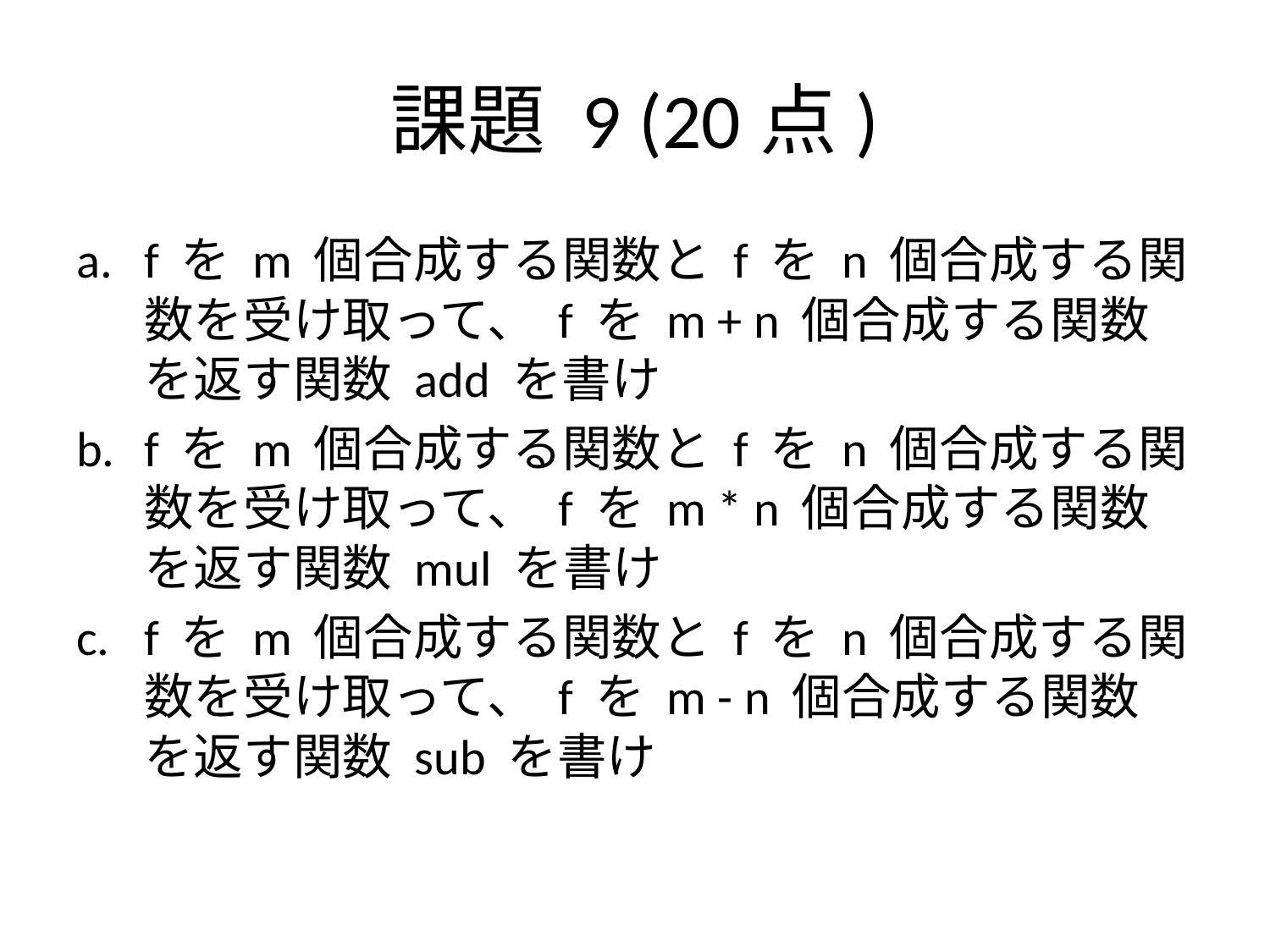

# 課題 9 (20点)
f を m 個合成する関数と f を n 個合成する関数を受け取って、 f を m + n 個合成する関数
を返す関数 add を書け
f を m 個合成する関数と f を n 個合成する関数を受け取って、 f を m * n 個合成する関数
を返す関数 mul を書け
f を m 個合成する関数と f を n 個合成する関数を受け取って、 f を m - n 個合成する関数
を返す関数 sub を書け